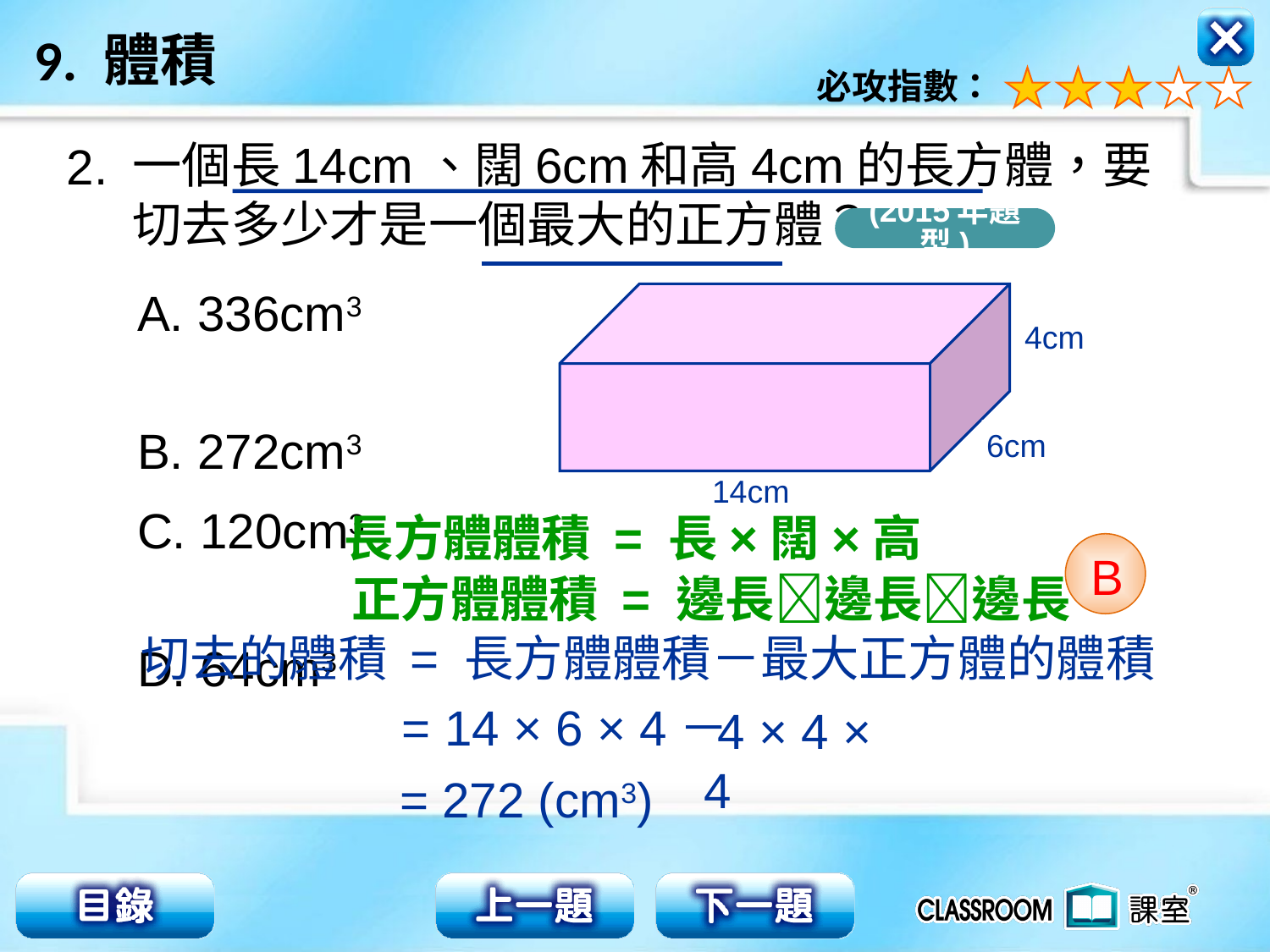

一個長14cm、闊6cm和高4cm的長方體，要切去多少才是一個最大的正方體？
2.

(2015年題型)
A. 336cm3
B. 272cm3
C. 120cm3
D. 64cm3

4cm
6cm
14cm
長方體體積 = 長×闊×高

B
 正方體體積 = 邊長×邊長×邊長
切去的體積 = 長方體體積－最大正方體的體積
                   = 14 × 6 × 4－
 4 × 4 × 4
 = 272 (cm3)